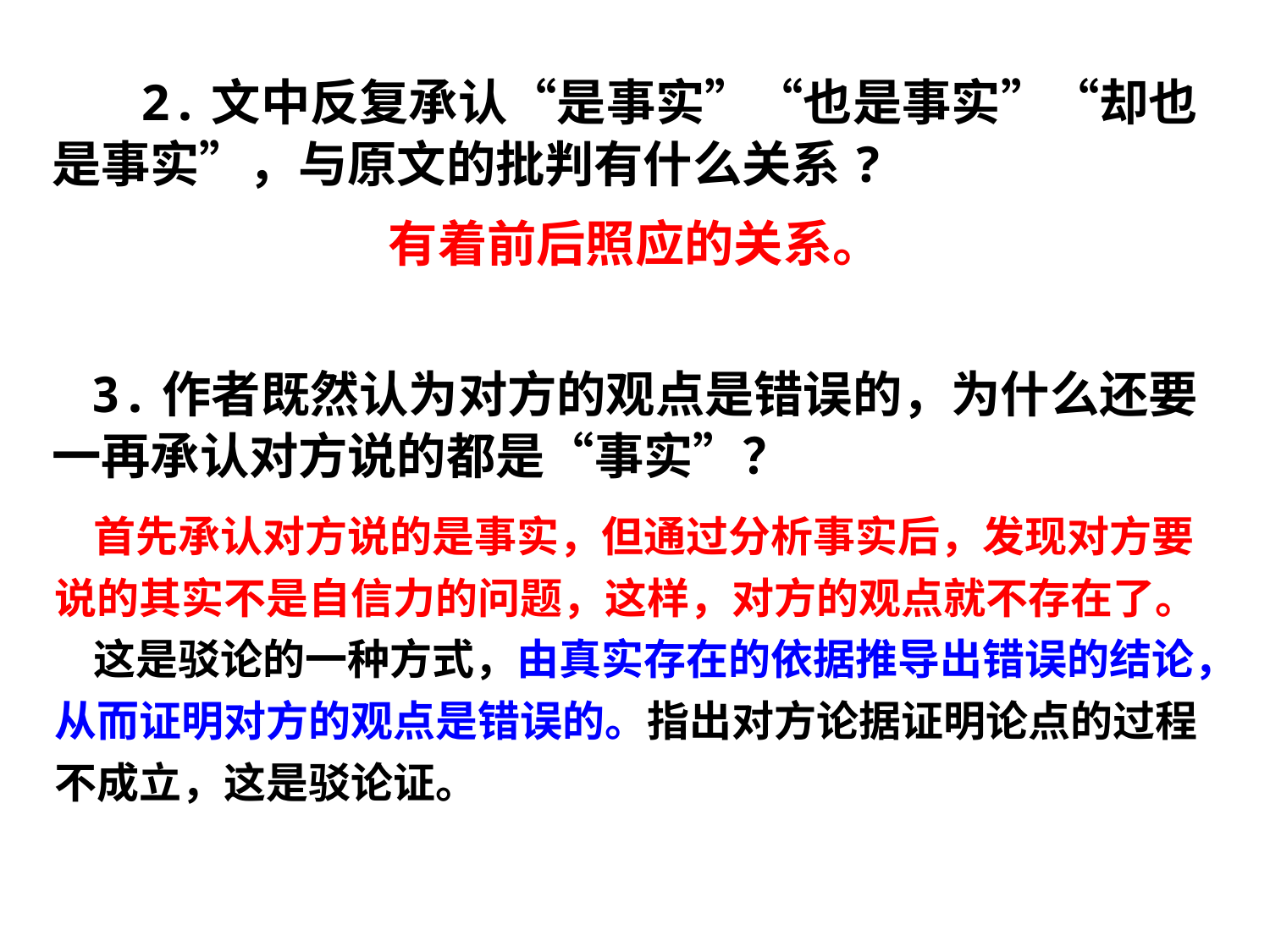

2.文中反复承认“是事实”“也是事实”“却也是事实”，与原文的批判有什么关系?
有着前后照应的关系。
   3.作者既然认为对方的观点是错误的，为什么还要一再承认对方说的都是“事实”？
   首先承认对方说的是事实，但通过分析事实后，发现对方要说的其实不是自信力的问题，这样，对方的观点就不存在了。
   这是驳论的一种方式，由真实存在的依据推导出错误的结论，从而证明对方的观点是错误的。指出对方论据证明论点的过程不成立，这是驳论证。